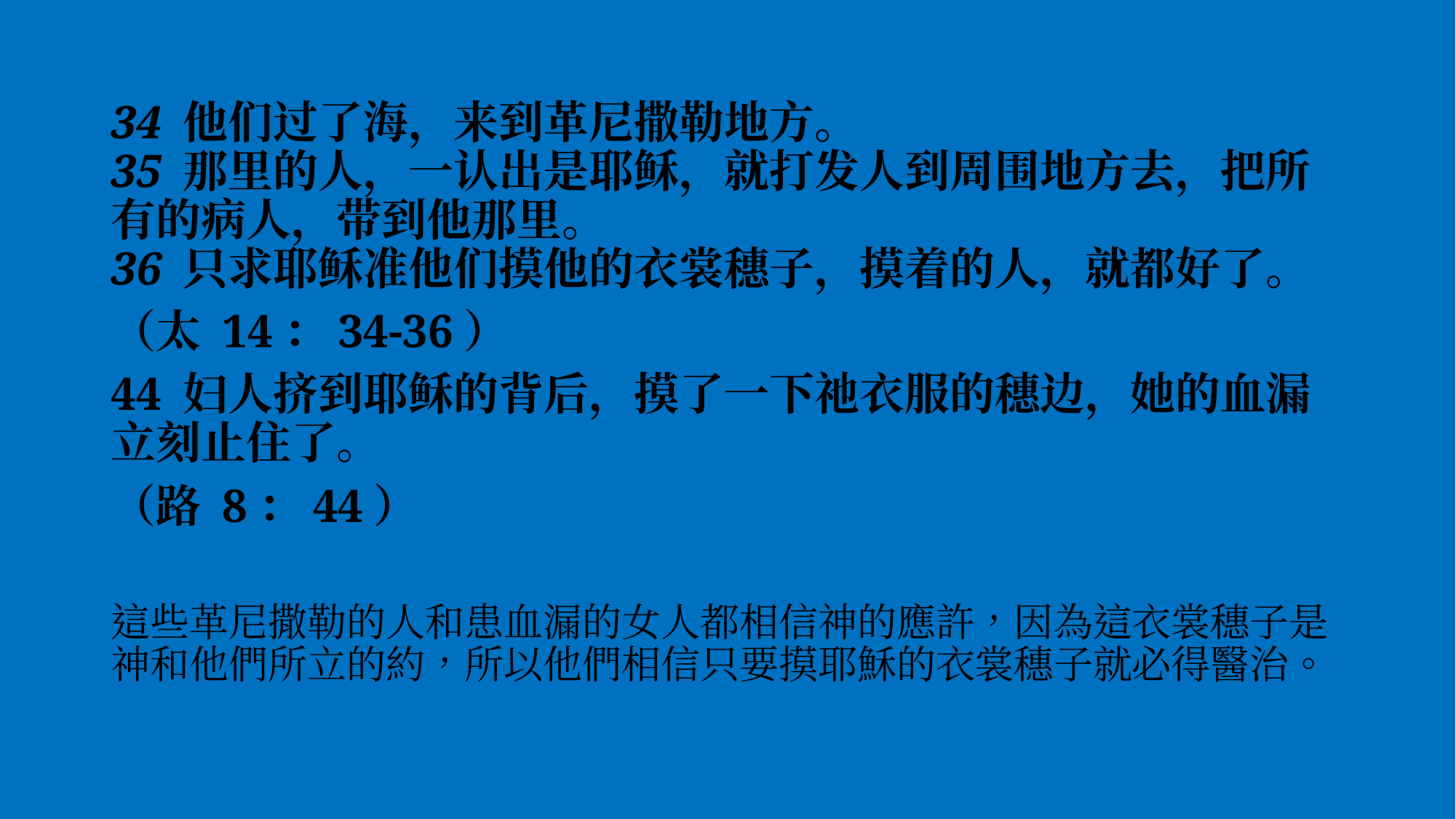

#
34 他们过了海，来到革尼撒勒地方。
35 那里的人，一认出是耶稣，就打发人到周围地方去，把所有的病人，带到他那里。
36 只求耶稣准他们摸他的衣裳穗子，摸着的人，就都好了。
（太 14：34-36）
44 妇人挤到耶稣的背后，摸了一下祂衣服的穗边，她的血漏立刻止住了。
（路 8：44）

這些革尼撒勒的人和患血漏的女人都相信神的應許，因為這衣裳穗子是神和他們所立的約，所以他們相信只要摸耶穌的衣裳穗子就必得醫治。